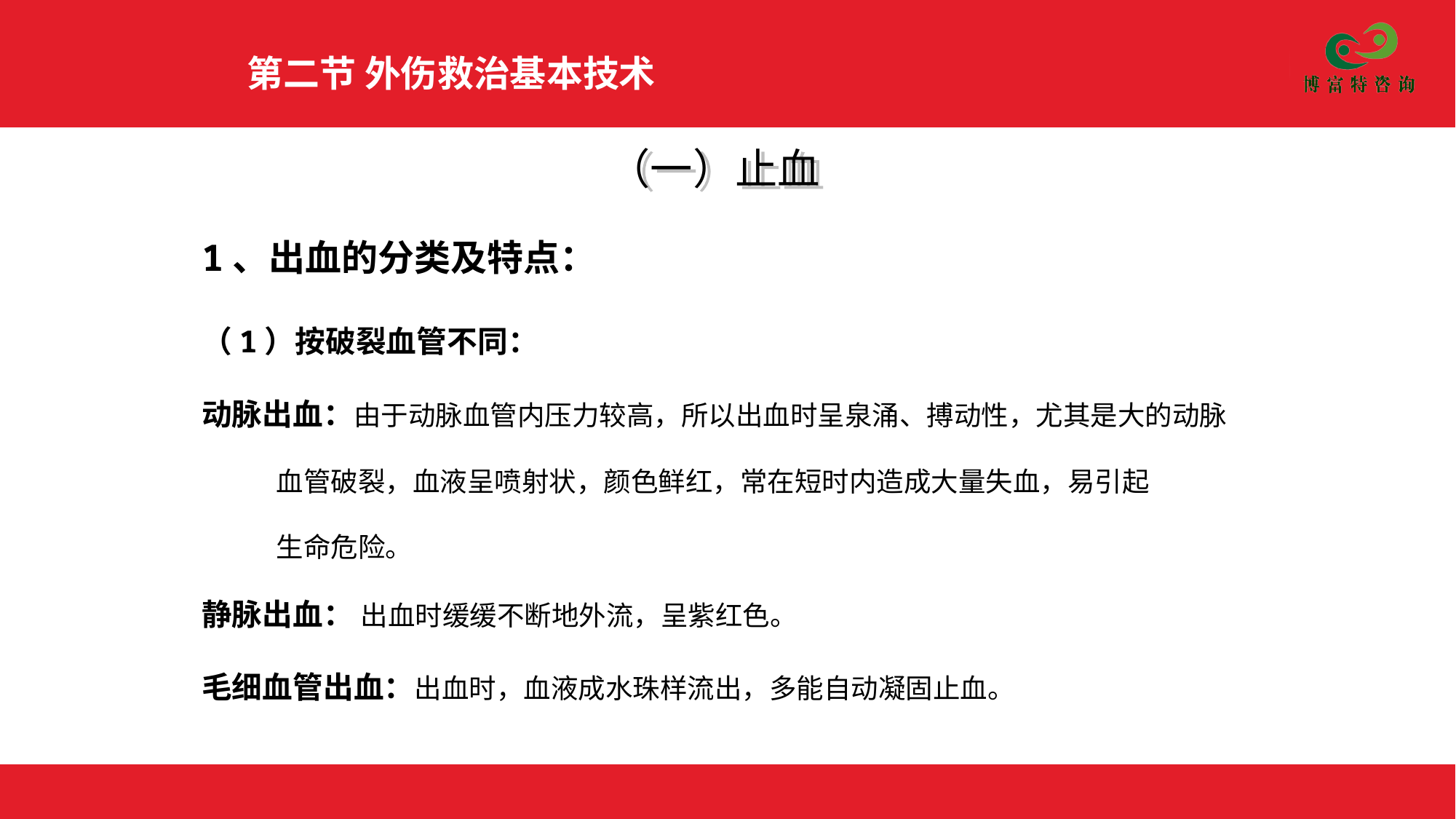

第二节 外伤救治基本技术
（一）止血
1、出血的分类及特点：

（1）按破裂血管不同：

动脉出血：由于动脉血管内压力较高，所以出血时呈泉涌、搏动性，尤其是大的动脉

           血管破裂，血液呈喷射状，颜色鲜红，常在短时内造成大量失血，易引起

           生命危险。

静脉出血： 出血时缓缓不断地外流，呈紫红色。

毛细血管出血：出血时，血液成水珠样流出，多能自动凝固止血。